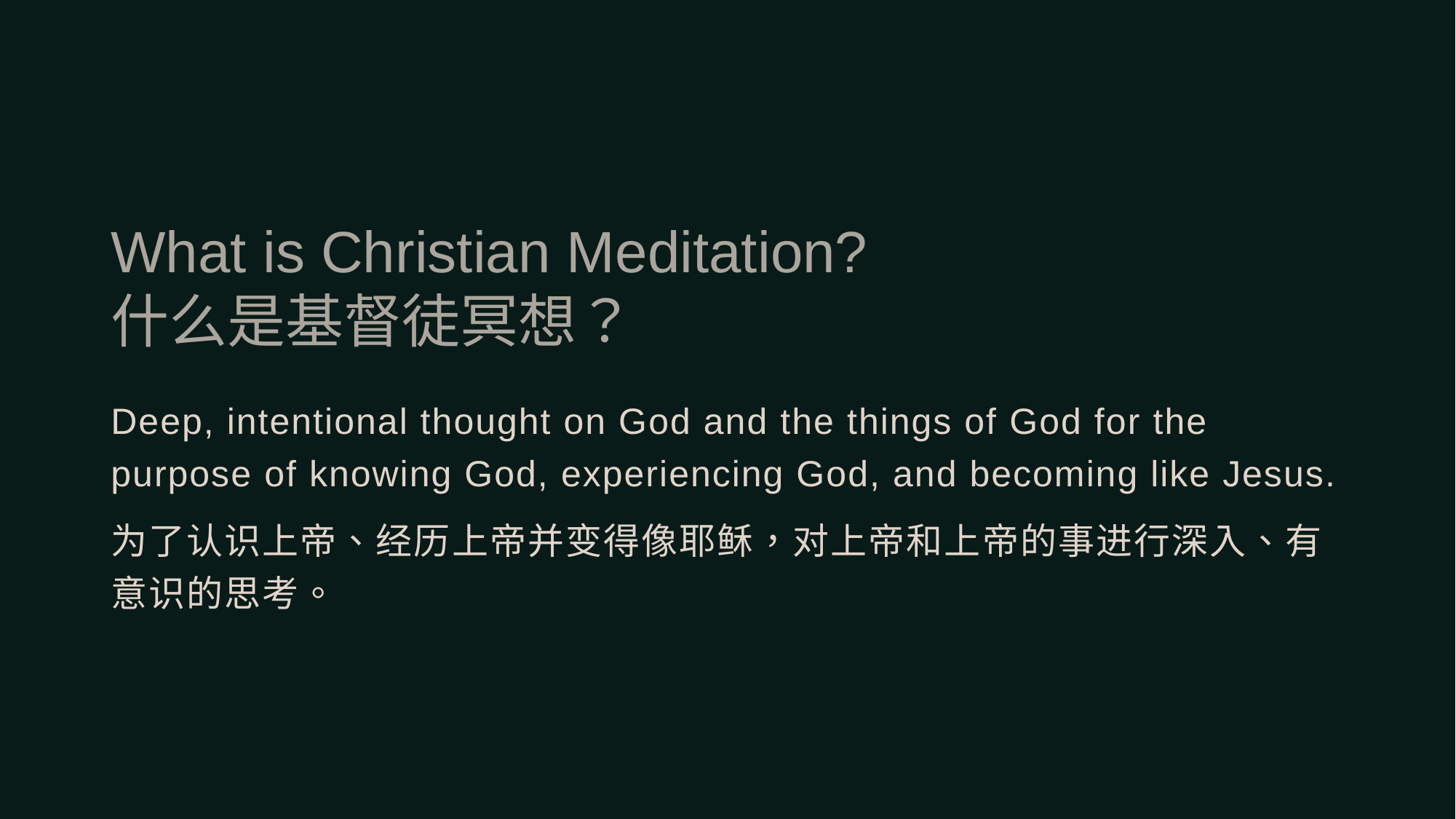

# What is Christian Meditation? 什么是基督徒冥想？
Deep, intentional thought on God and the things of God for the purpose of knowing God, experiencing God, and becoming like Jesus.
为了认识上帝、经历上帝并变得像耶稣，对上帝和上帝的事进行深入、有意识的思考。